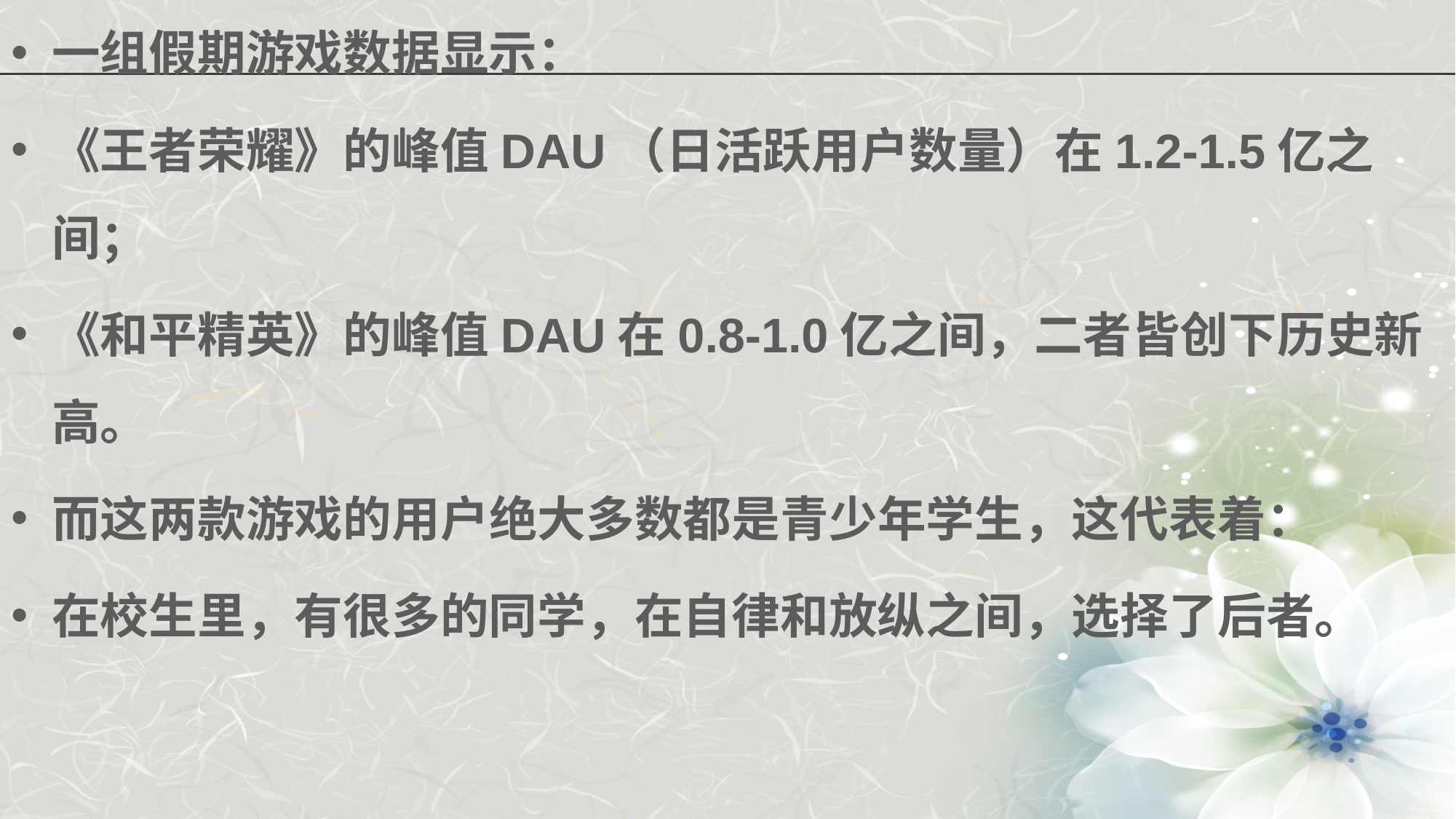

一组假期游戏数据显示：
《王者荣耀》的峰值DAU（日活跃用户数量）在1.2-1.5亿之间；
《和平精英》的峰值DAU在0.8-1.0亿之间，二者皆创下历史新高。
而这两款游戏的用户绝大多数都是青少年学生，这代表着：
在校生里，有很多的同学，在自律和放纵之间，选择了后者。
#